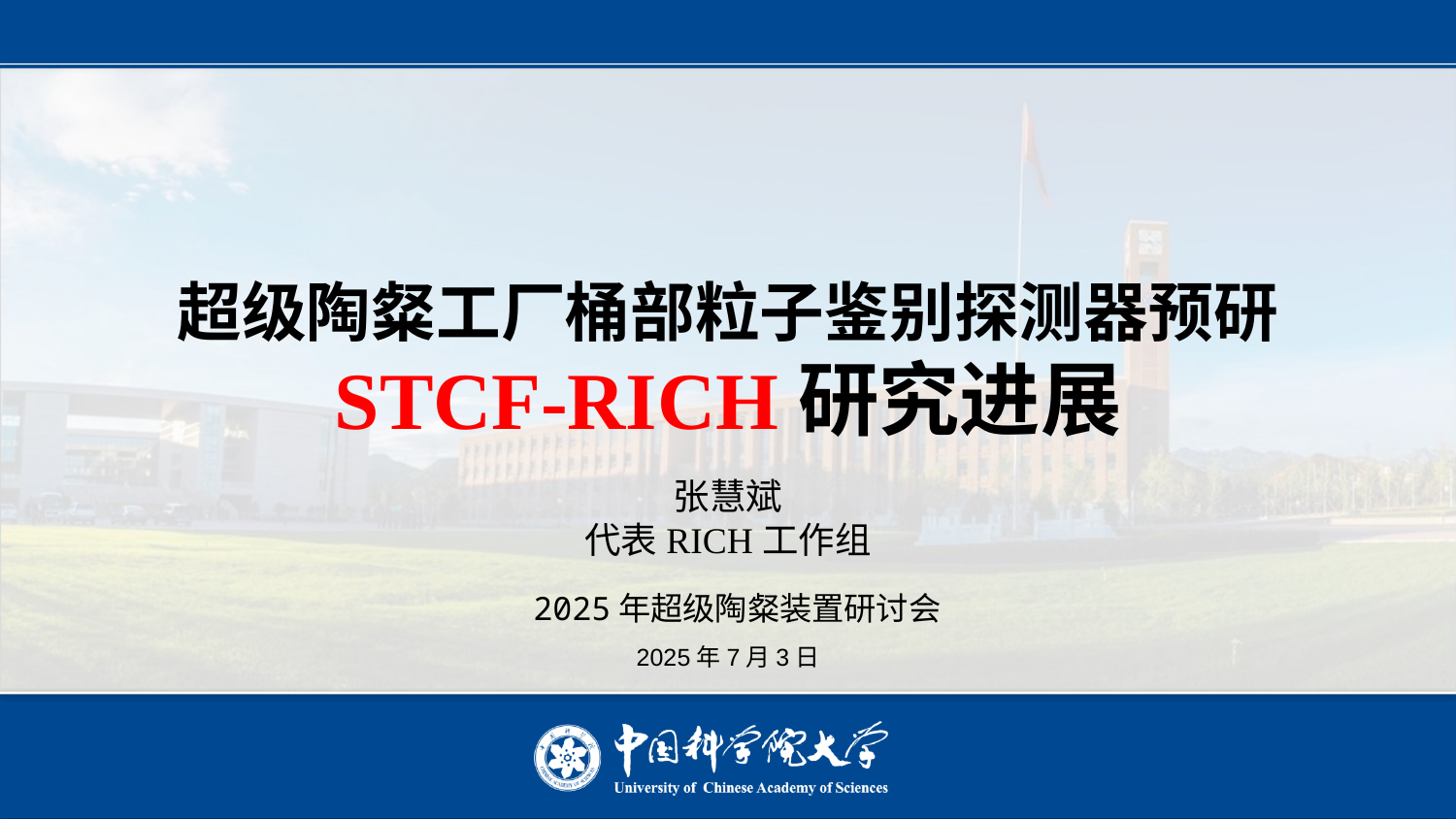

# 超级陶粲工厂桶部粒子鉴别探测器预研 STCF-RICH研究进展
张慧斌
代表RICH工作组
2025年超级陶粲装置研讨会
2025年7月3日